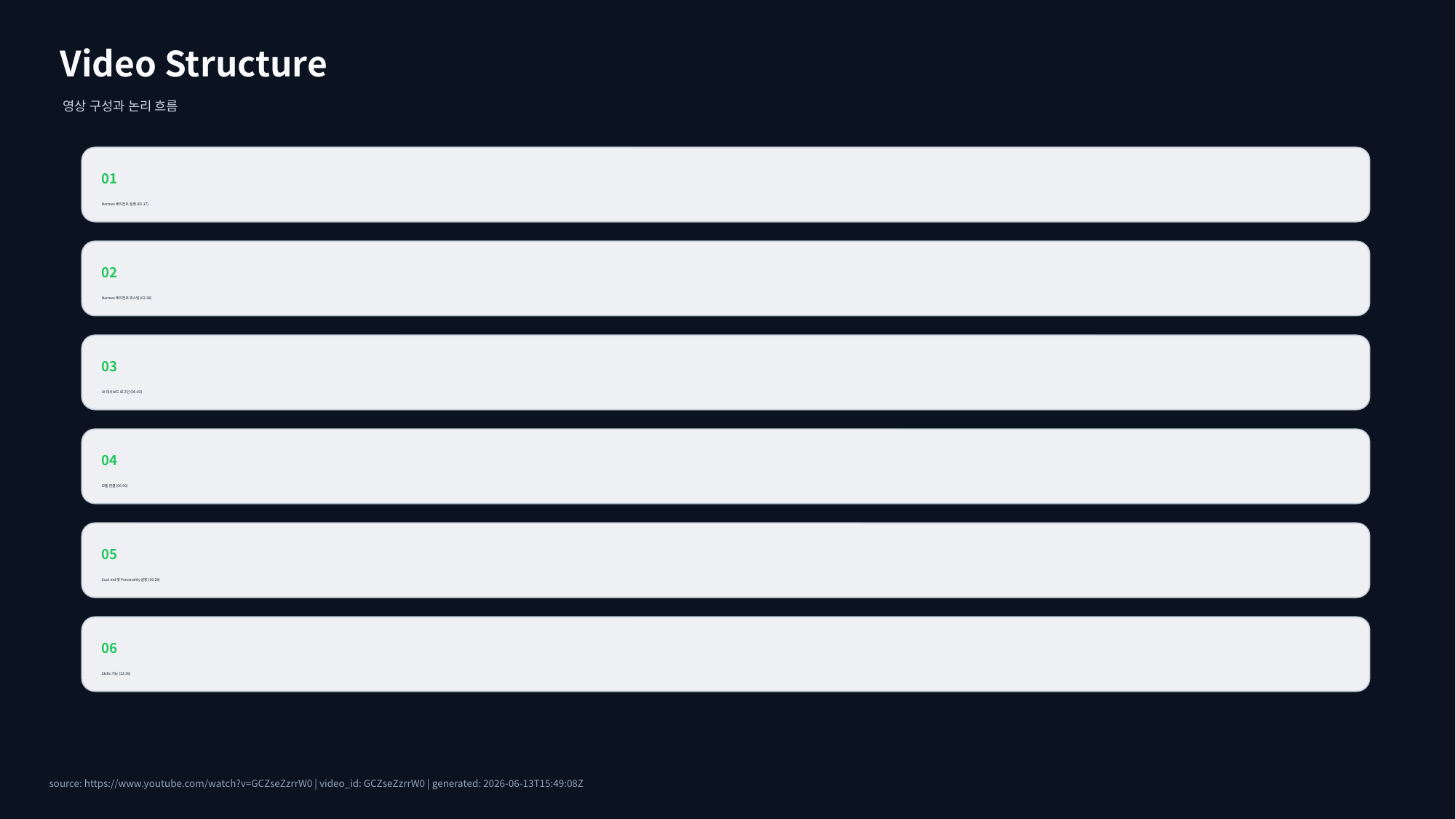

Video Structure
영상 구성과 논리 흐름

01
Hermes 에이전트 설정 (01:17)

02
Hermes 에이전트 호스팅 (02:38)

03
UI 대시보드 로그인 (06:03)

04
모델 연결 (06:50)

05
Soul.md 및 Personality 설정 (09:28)

06
Skills 기능 (13:39)
source: https://www.youtube.com/watch?v=GCZseZzrrW0 | video_id: GCZseZzrrW0 | generated: 2026-06-13T15:49:08Z